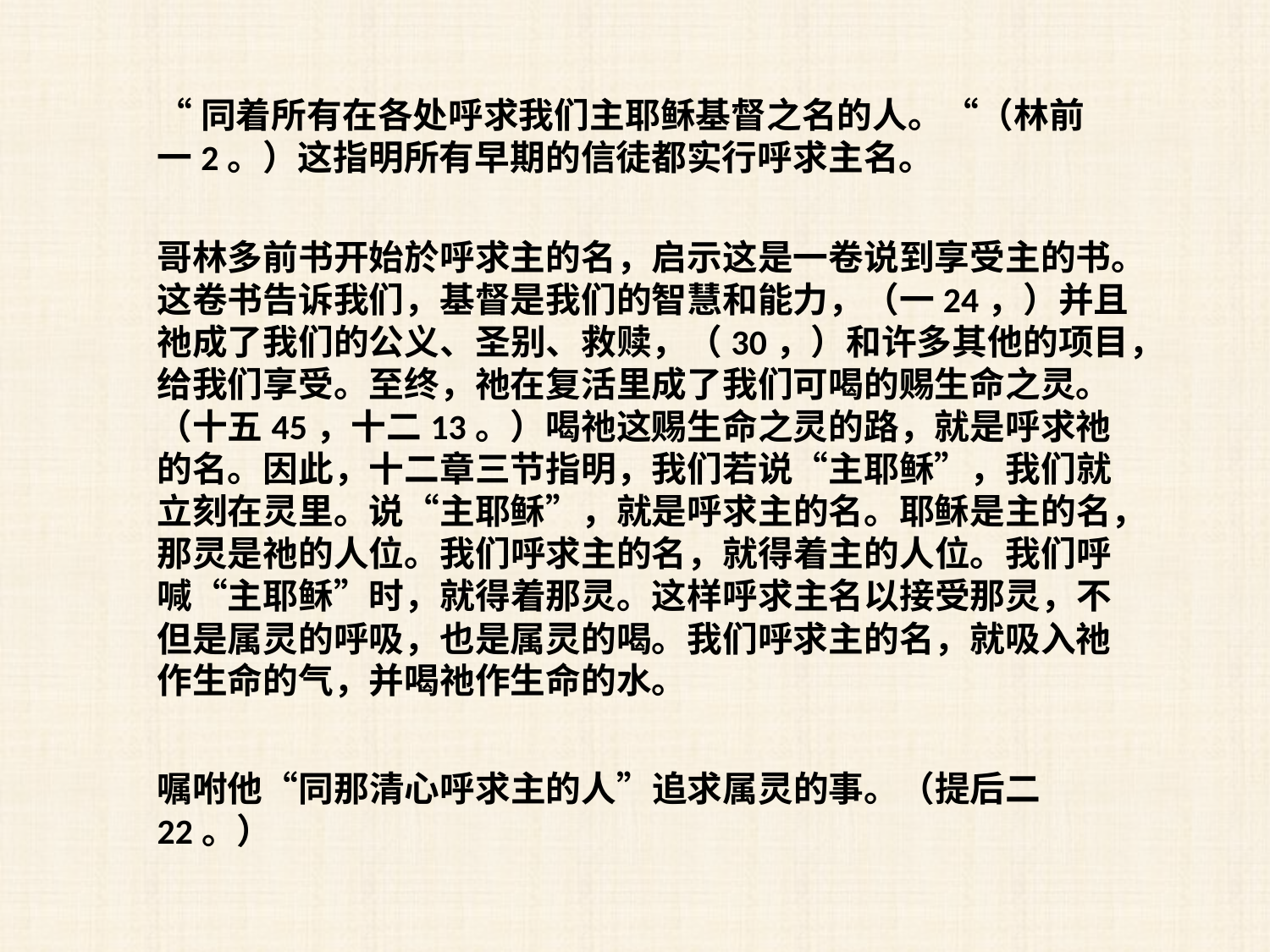

“同着所有在各处呼求我们主耶稣基督之名的人。“（林前一2。）这指明所有早期的信徒都实行呼求主名。
哥林多前书开始於呼求主的名，启示这是一卷说到享受主的书。这卷书告诉我们，基督是我们的智慧和能力，（一24，）并且祂成了我们的公义、圣别、救赎，（30，）和许多其他的项目，给我们享受。至终，祂在复活里成了我们可喝的赐生命之灵。（十五45，十二13。）喝祂这赐生命之灵的路，就是呼求祂的名。因此，十二章三节指明，我们若说“主耶稣”，我们就立刻在灵里。说“主耶稣”，就是呼求主的名。耶稣是主的名，那灵是祂的人位。我们呼求主的名，就得着主的人位。我们呼喊“主耶稣”时，就得着那灵。这样呼求主名以接受那灵，不但是属灵的呼吸，也是属灵的喝。我们呼求主的名，就吸入祂作生命的气，并喝祂作生命的水。
嘱咐他“同那清心呼求主的人”追求属灵的事。（提后二22。）